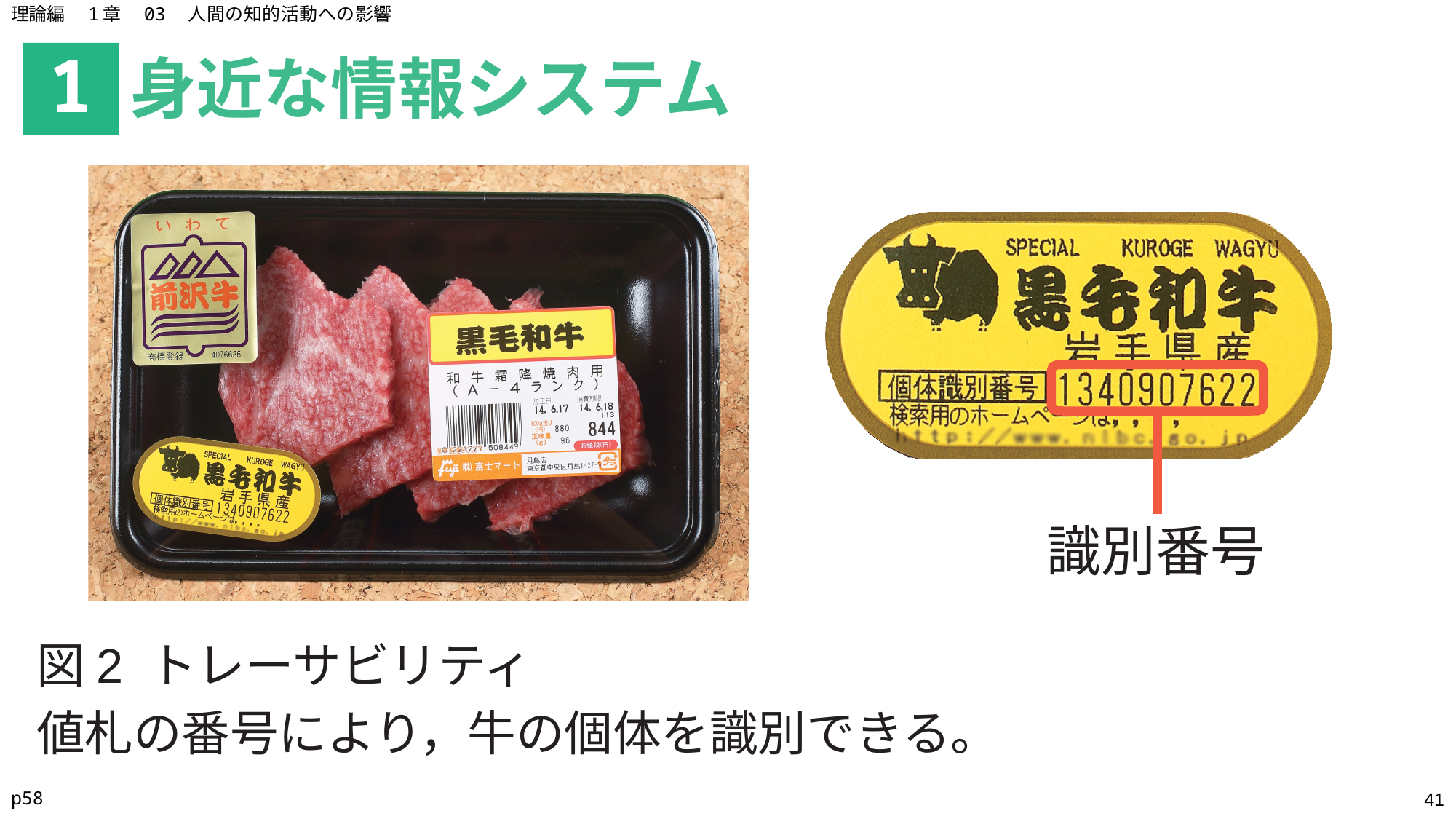

理論編　1章　03　人間の知的活動への影響
身近な情報システム
1

識別番号
図2 トレーサビリティ
値札の番号により，牛の個体を識別できる。

p58
41